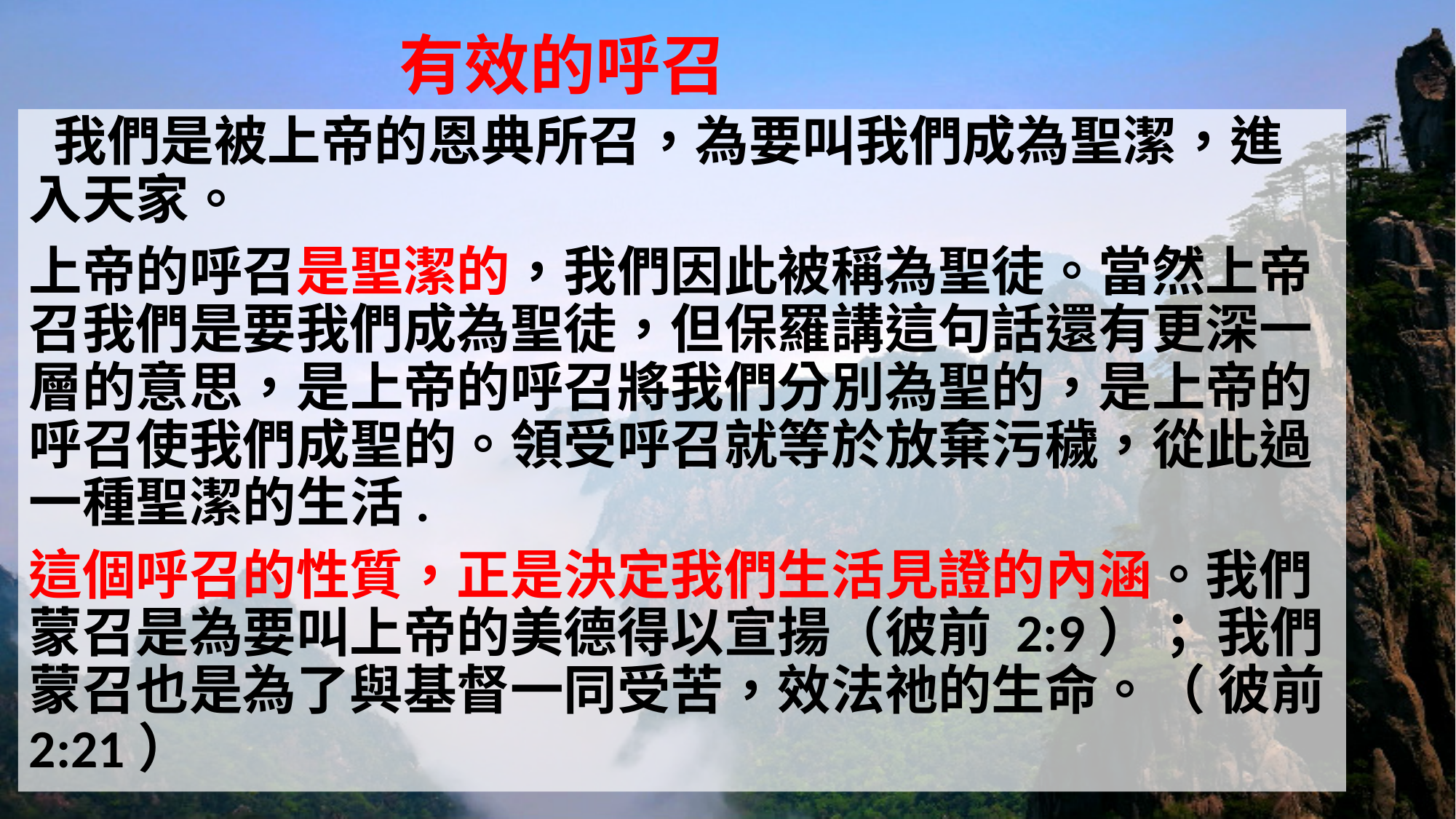

# 有效的呼召
 我們是被上帝的恩典所召，為要叫我們成為聖潔，進入天家。
上帝的呼召是聖潔的，我們因此被稱為聖徒。當然上帝召我們是要我們成為聖徒，但保羅講這句話還有更深一層的意思，是上帝的呼召將我們分別為聖的，是上帝的呼召使我們成聖的。領受呼召就等於放棄污穢，從此過一種聖潔的生活.
這個呼召的性質，正是決定我們生活見證的內涵。我們蒙召是為要叫上帝的美德得以宣揚（彼前 2:9）； 我們蒙召也是為了與基督一同受苦，效法祂的生命。（ 彼前 2:21）